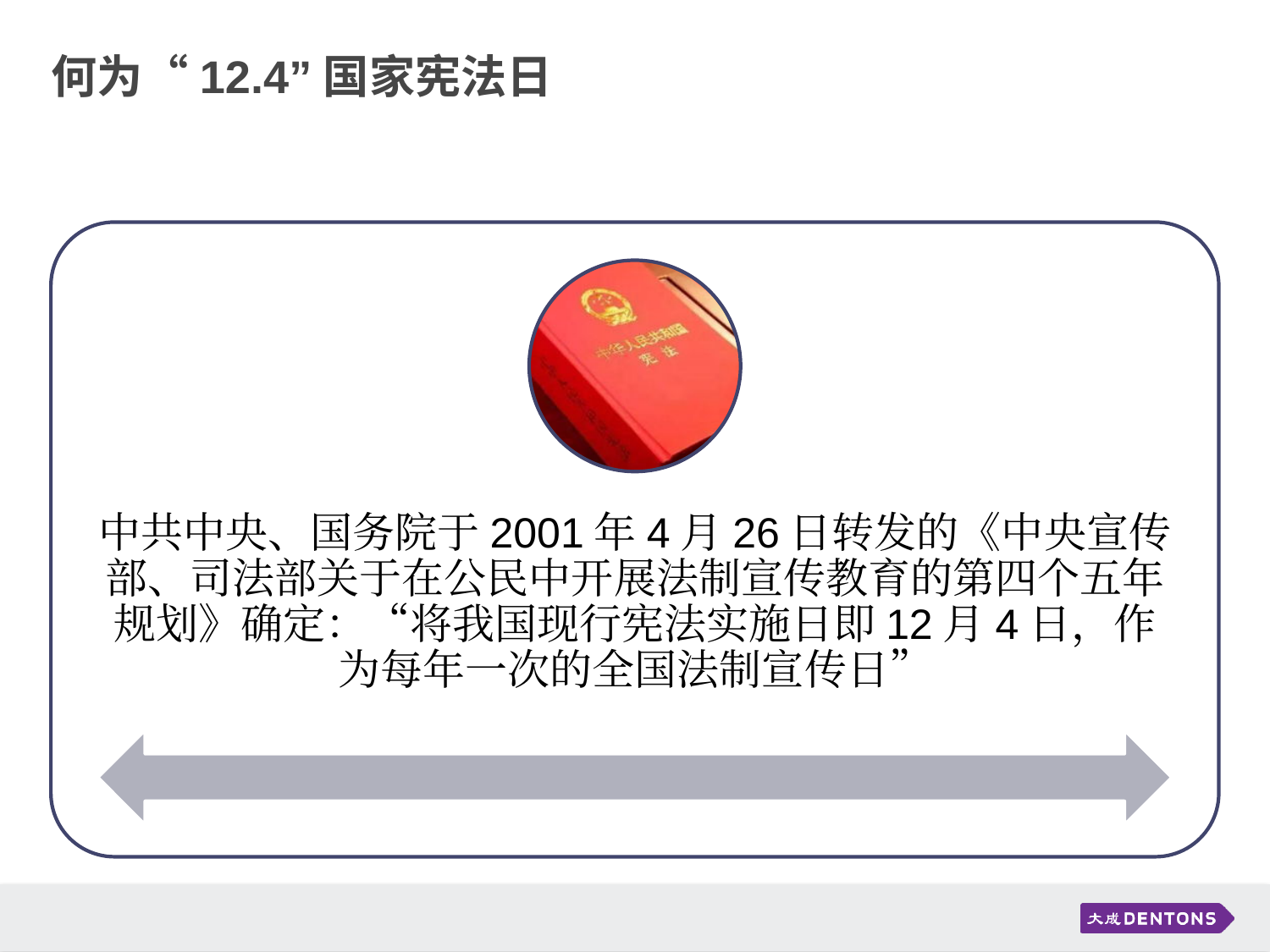

# 何为“12.4”国家宪法日
中共中央、国务院于2001年4月26日转发的《中央宣传部、司法部关于在公民中开展法制宣传教育的第四个五年规划》确定：“将我国现行宪法实施日即12月4日，作为每年一次的全国法制宣传日”